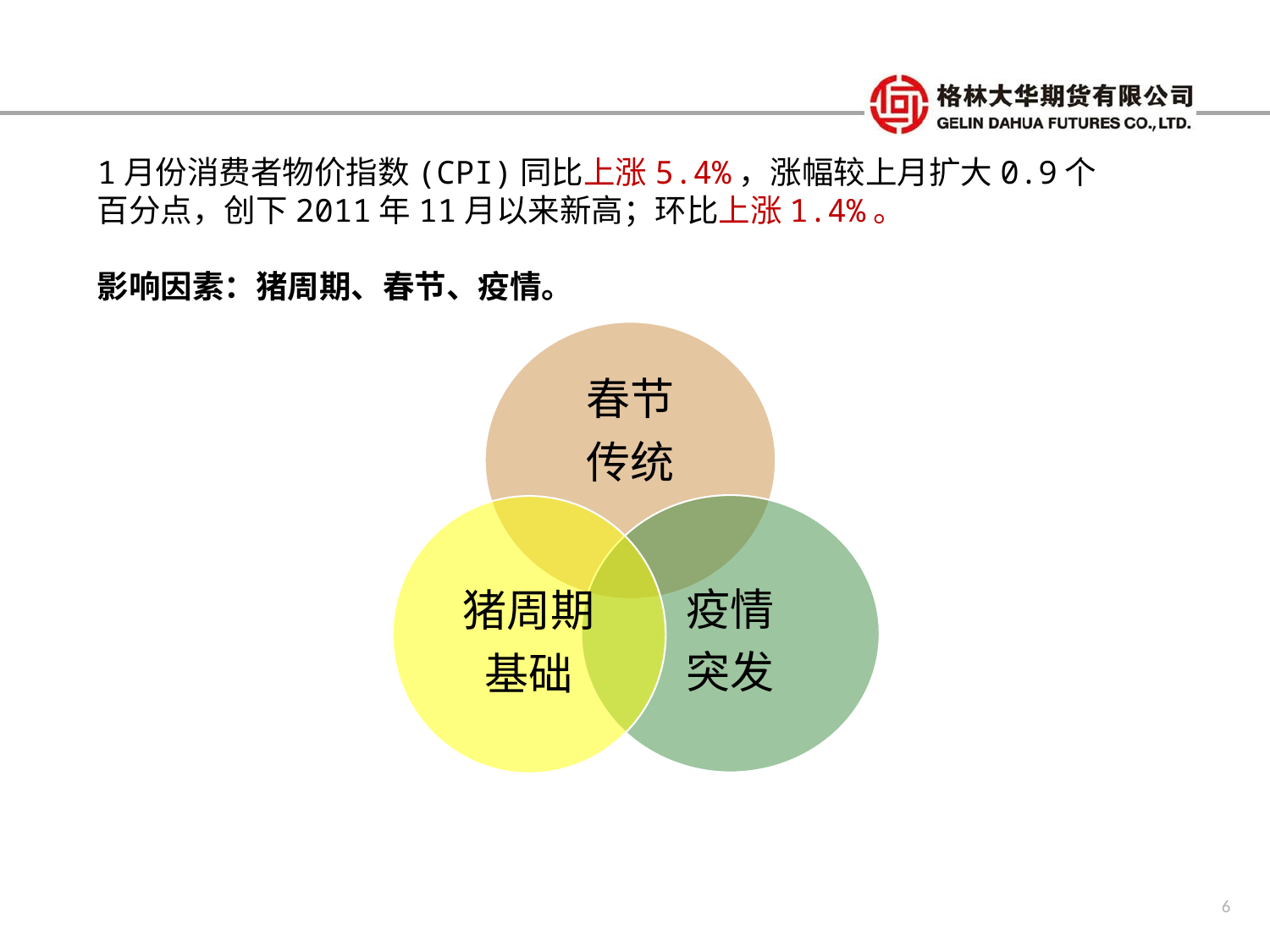

1月份消费者物价指数(CPI)同比上涨5.4%，涨幅较上月扩大0.9个百分点，创下2011年11月以来新高；环比上涨1.4%。

影响因素：猪周期、春节、疫情。

春节
传统
疫情
突发
猪周期
基础
6